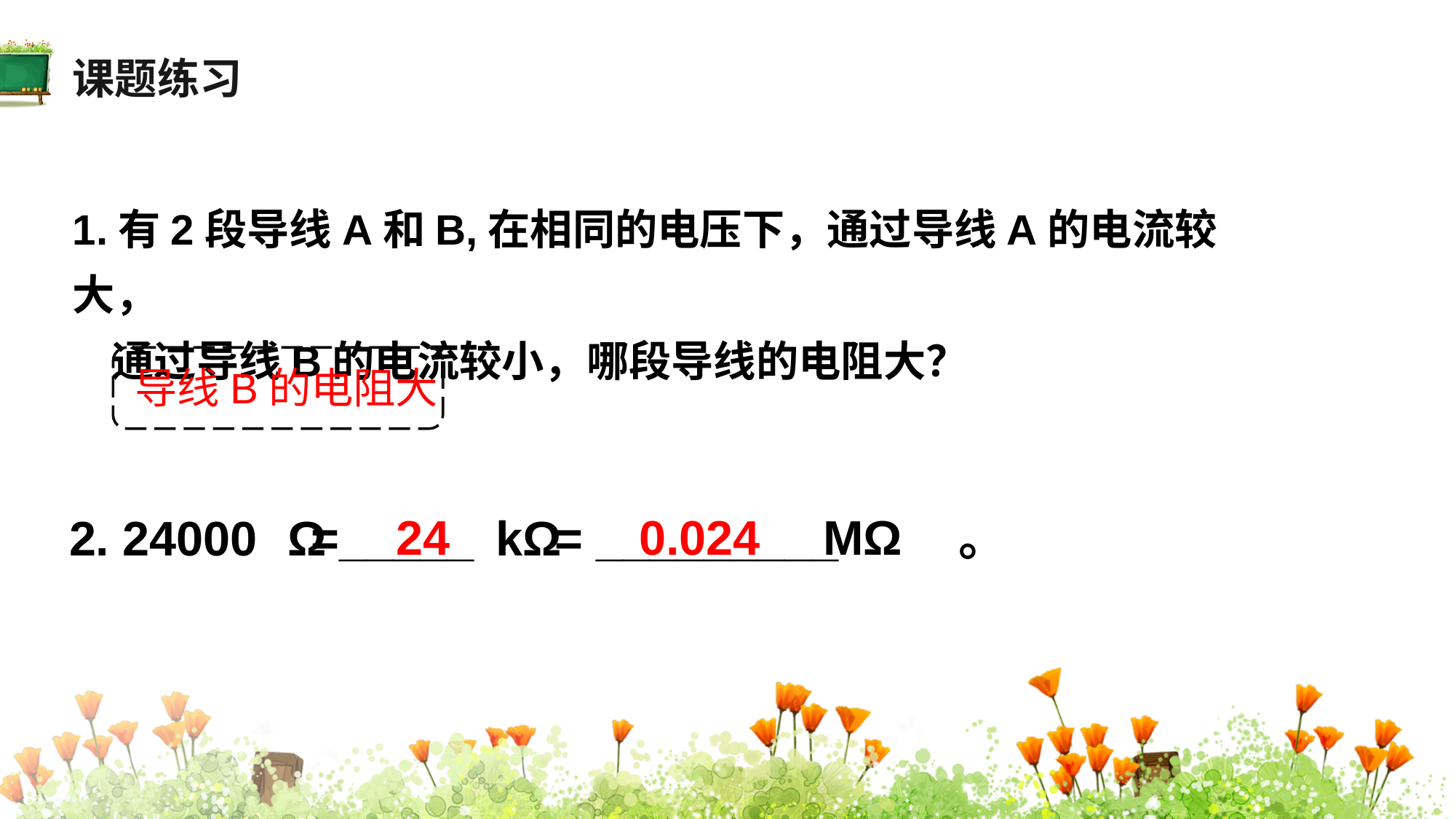

课题练习
1.有2段导线A和B,在相同的电压下，通过导线A的电流较大，
   通过导线B的电流较小，哪段导线的电阻大？

导线B的电阻大
24
0.024
 MΩ
2. 24000    =_____      = _________        。
Ω
kΩ